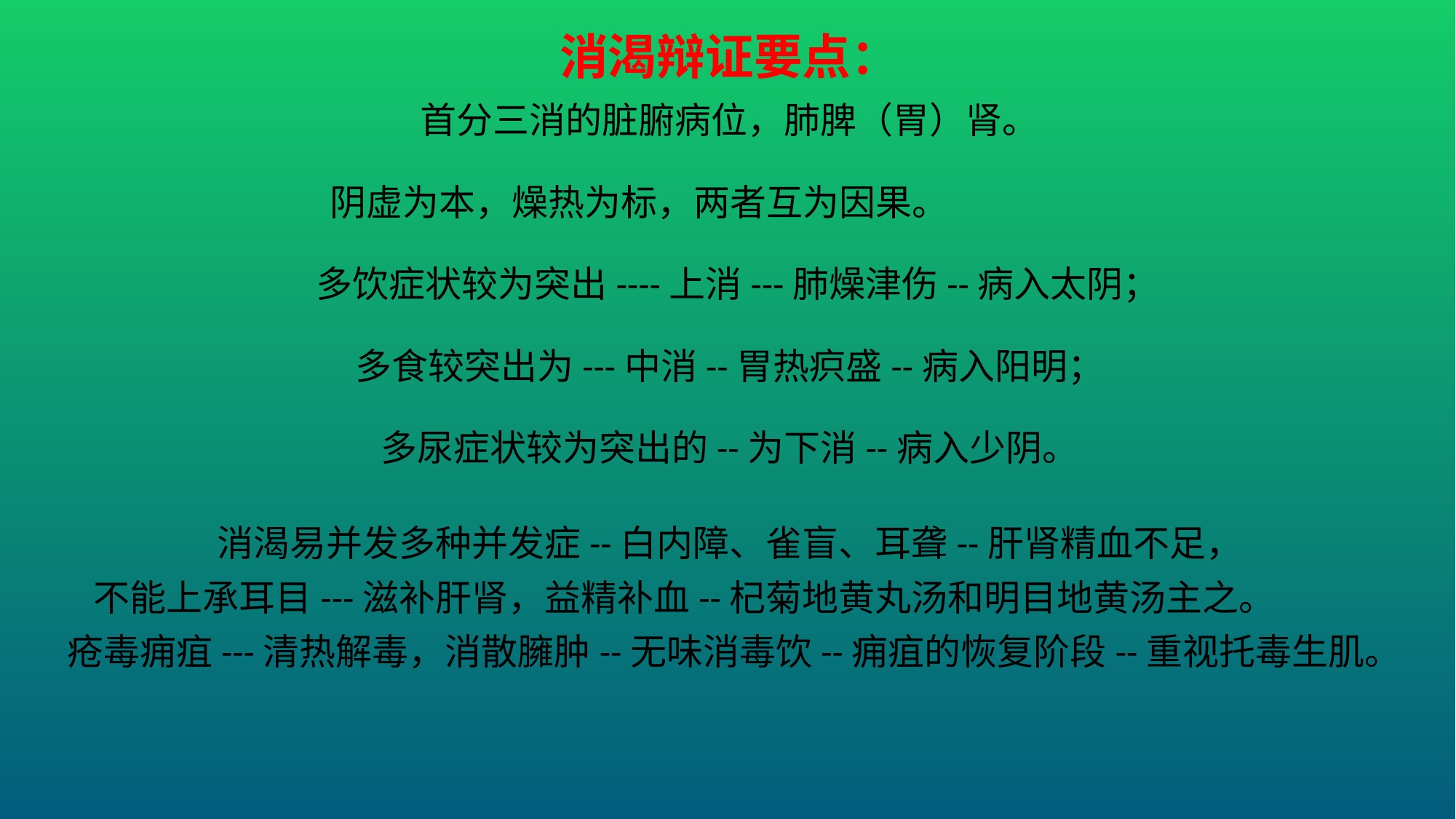

消渴辩证要点：
首分三消的脏腑病位，肺脾（胃）肾。

阴虚为本，燥热为标，两者互为因果。

 多饮症状较为突出----上消---肺燥津伤--病入太阴；

多食较突出为---中消--胃热疻盛--病入阳明；

多尿症状较为突出的--为下消--病入少阴。

消渴易并发多种并发症--白内障、雀盲、耳聋--肝肾精血不足，
不能上承耳目---滋补肝肾，益精补血--杞菊地黄丸汤和明目地黄汤主之。
 疮毒痈疽---清热解毒，消散臃肿--无味消毒饮--痈疽的恢复阶段--重视托毒生肌。